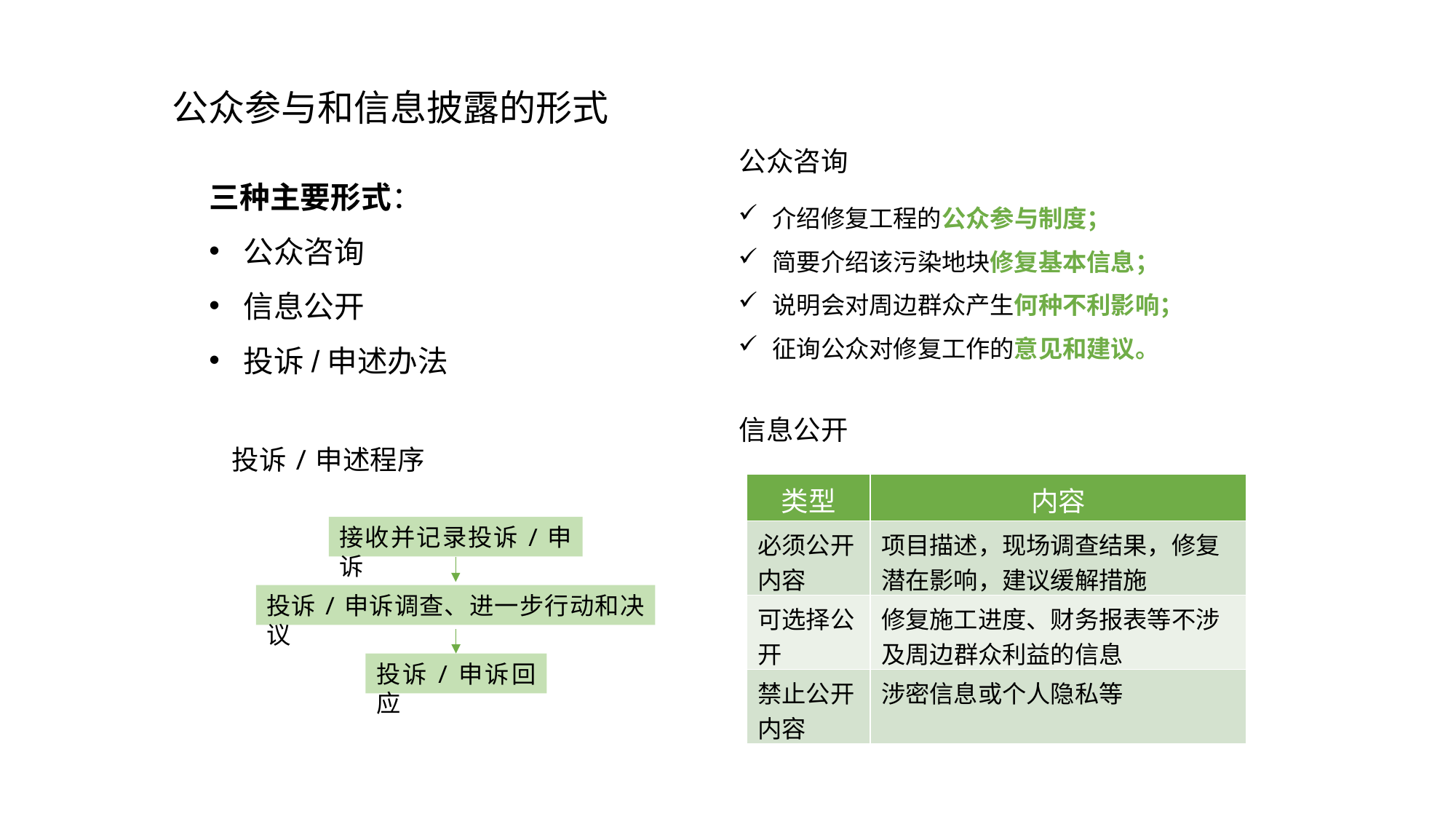

公众参与和信息披露的形式
公众咨询
三种主要形式：
公众咨询
信息公开
投诉/申述办法
介绍修复工程的公众参与制度；
简要介绍该污染地块修复基本信息；
说明会对周边群众产生何种不利影响；
征询公众对修复工作的意见和建议。
信息公开
投诉/申述程序
| 类型 | 内容 |
| --- | --- |
| 必须公开内容 | 项目描述，现场调查结果，修复潜在影响，建议缓解措施 |
| 可选择公开 | 修复施工进度、财务报表等不涉及周边群众利益的信息 |
| 禁止公开内容 | 涉密信息或个人隐私等 |
接收并记录投诉/申诉
投诉/申诉调查、进一步行动和决议
投诉/申诉回应